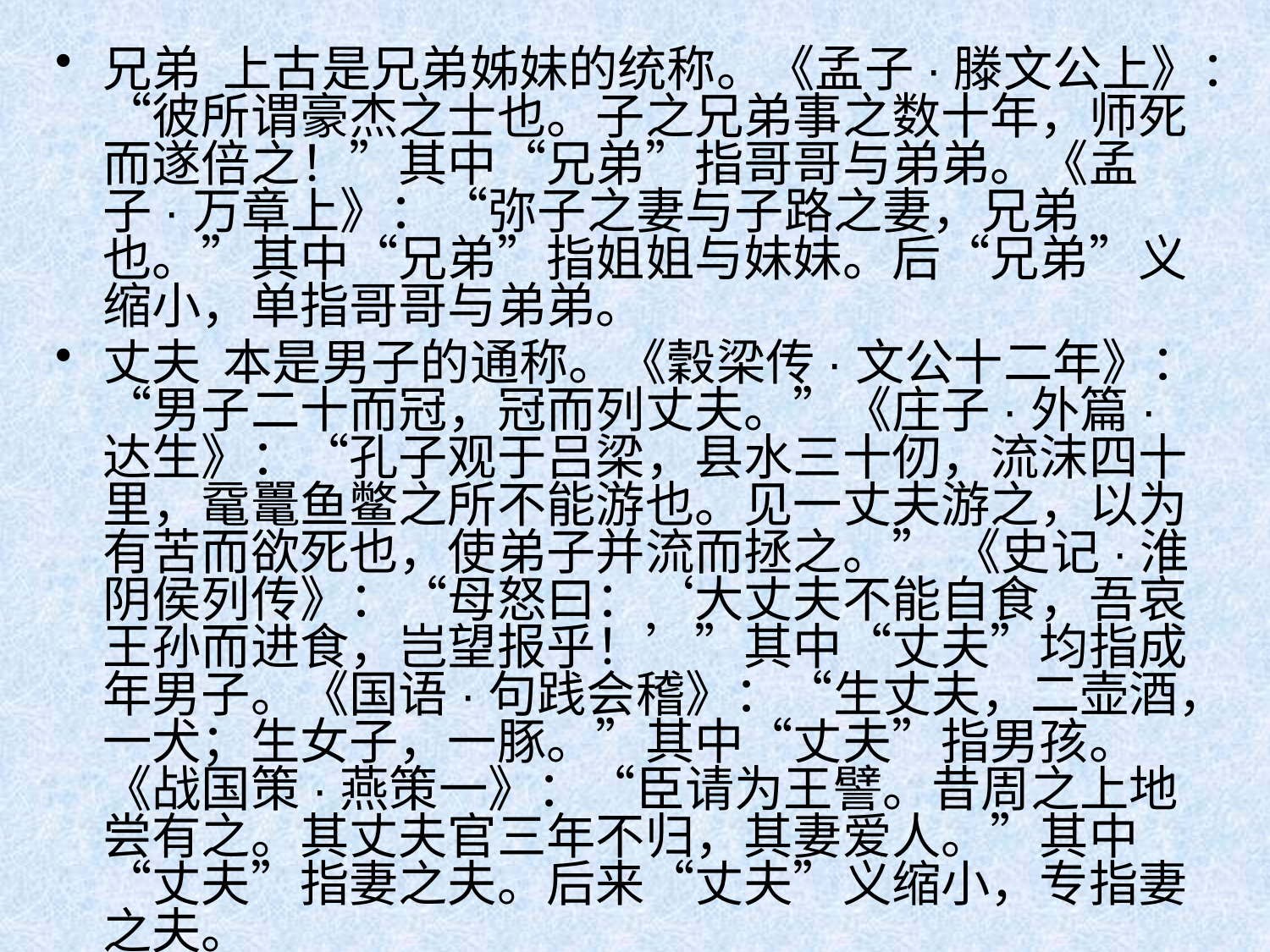

兄弟  上古是兄弟姊妹的统称。《孟子·滕文公上》：“彼所谓豪杰之士也。子之兄弟事之数十年，师死而遂倍之！”其中“兄弟”指哥哥与弟弟。《孟子·万章上》：“弥子之妻与子路之妻，兄弟也。”其中“兄弟”指姐姐与妹妹。后“兄弟”义缩小，单指哥哥与弟弟。
丈夫  本是男子的通称。《穀梁传·文公十二年》：“男子二十而冠，冠而列丈夫。”《庄子·外篇·达生》：“孔子观于吕梁，县水三十仞，流沫四十里，鼋鼍鱼鳖之所不能游也。见一丈夫游之，以为有苦而欲死也，使弟子并流而拯之。” 《史记·淮阴侯列传》：“母怒曰：‘大丈夫不能自食，吾哀王孙而进食，岂望报乎！’”其中“丈夫”均指成年男子。《国语·句践会稽》：“生丈夫，二壶酒，一犬；生女子，一豚。”其中“丈夫”指男孩。《战国策·燕策一》：“臣请为王譬。昔周之上地尝有之。其丈夫官三年不归，其妻爱人。”其中“丈夫”指妻之夫。后来“丈夫”义缩小，专指妻之夫。